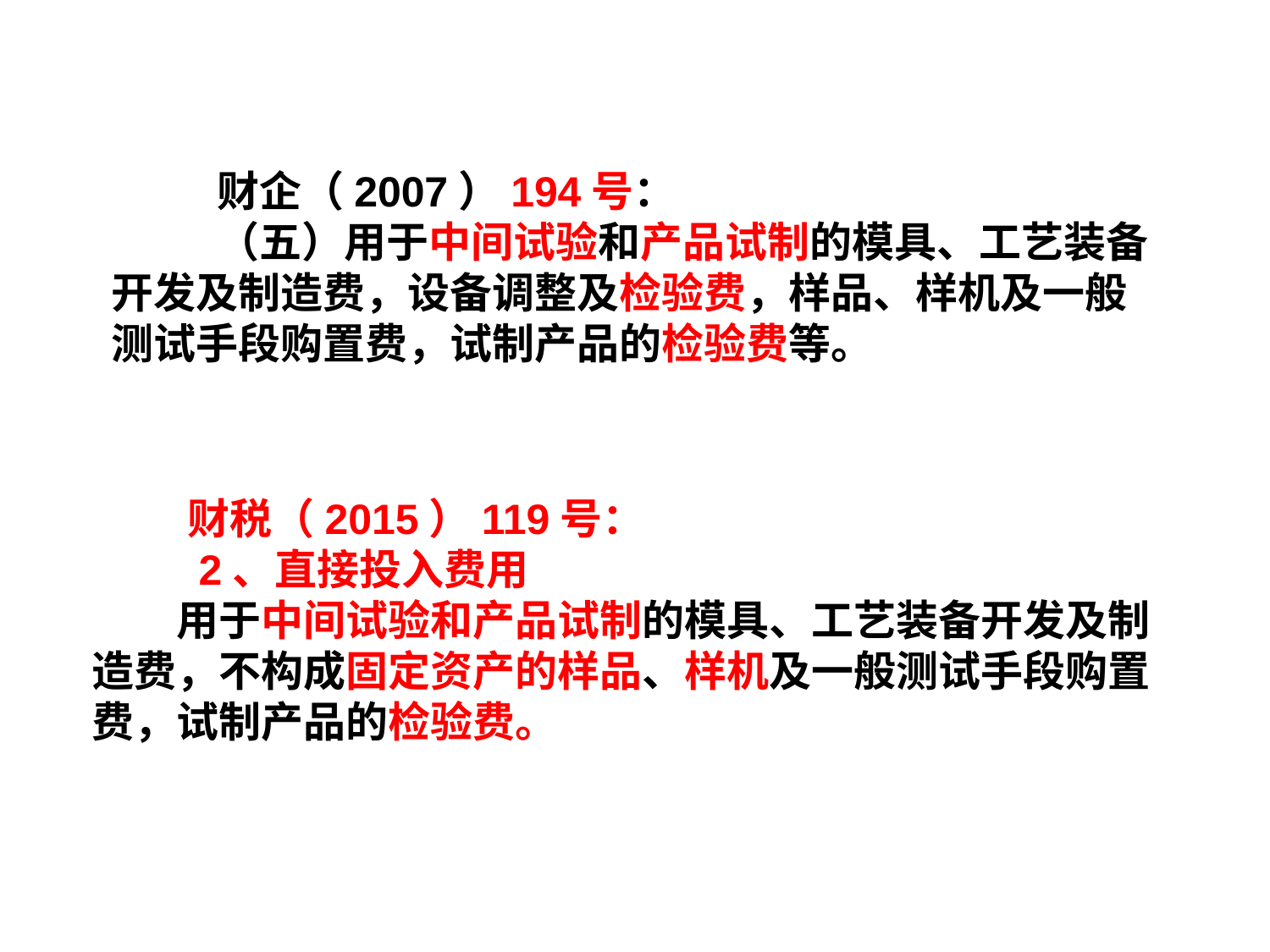

财企（2007）194号：
          （五）用于中间试验和产品试制的模具、工艺装备开发及制造费，设备调整及检验费，样品、样机及一般测试手段购置费，试制产品的检验费等。
         财税（2015）119号：
         2、直接投入费用
　　用于中间试验和产品试制的模具、工艺装备开发及制造费，不构成固定资产的样品、样机及一般测试手段购置费，试制产品的检验费。